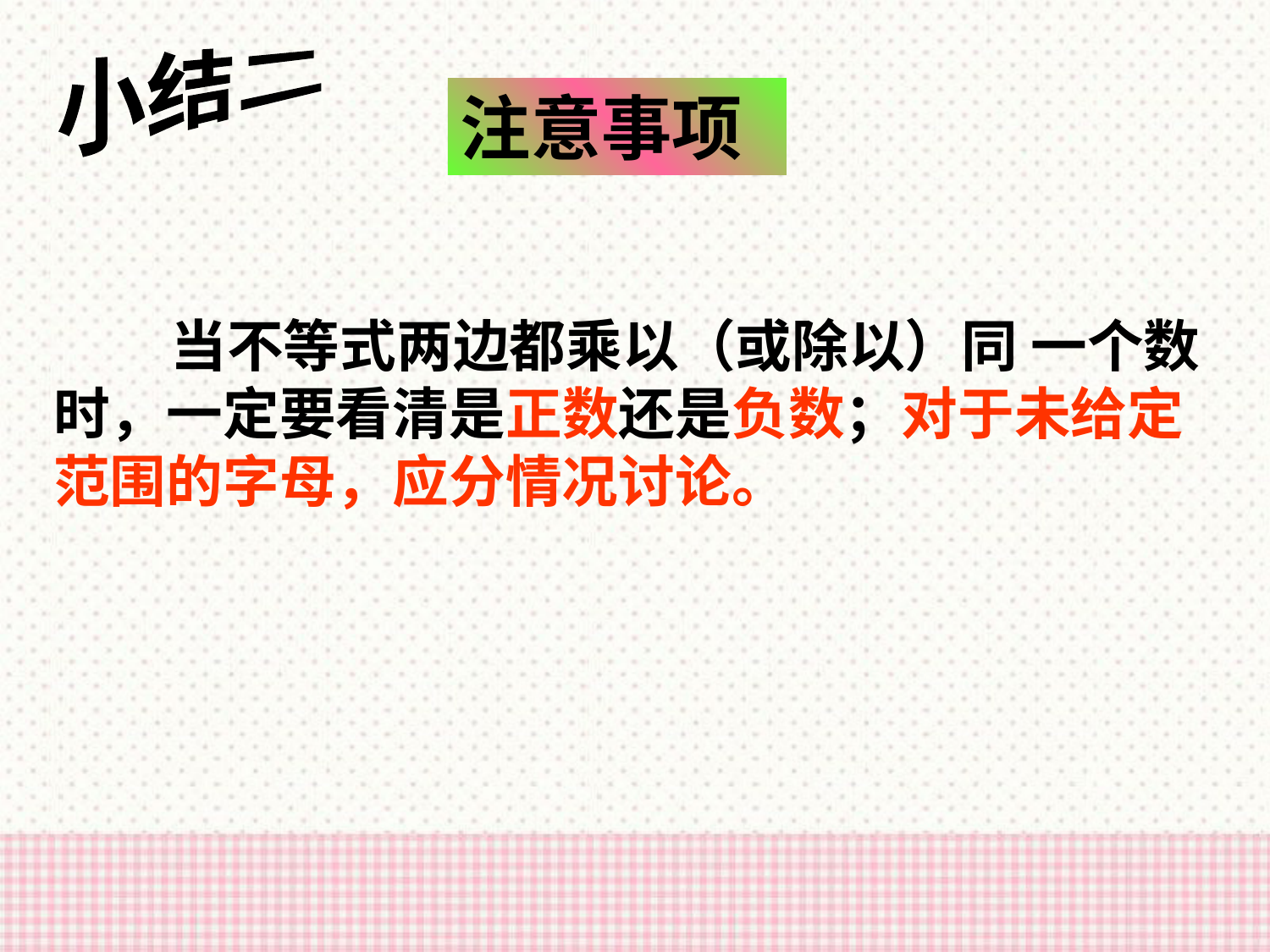

小结二
注意事项

        当不等式两边都乘以（或除以）同 一个数时，一定要看清是正数还是负数；对于未给定范围的字母，应分情况讨论。